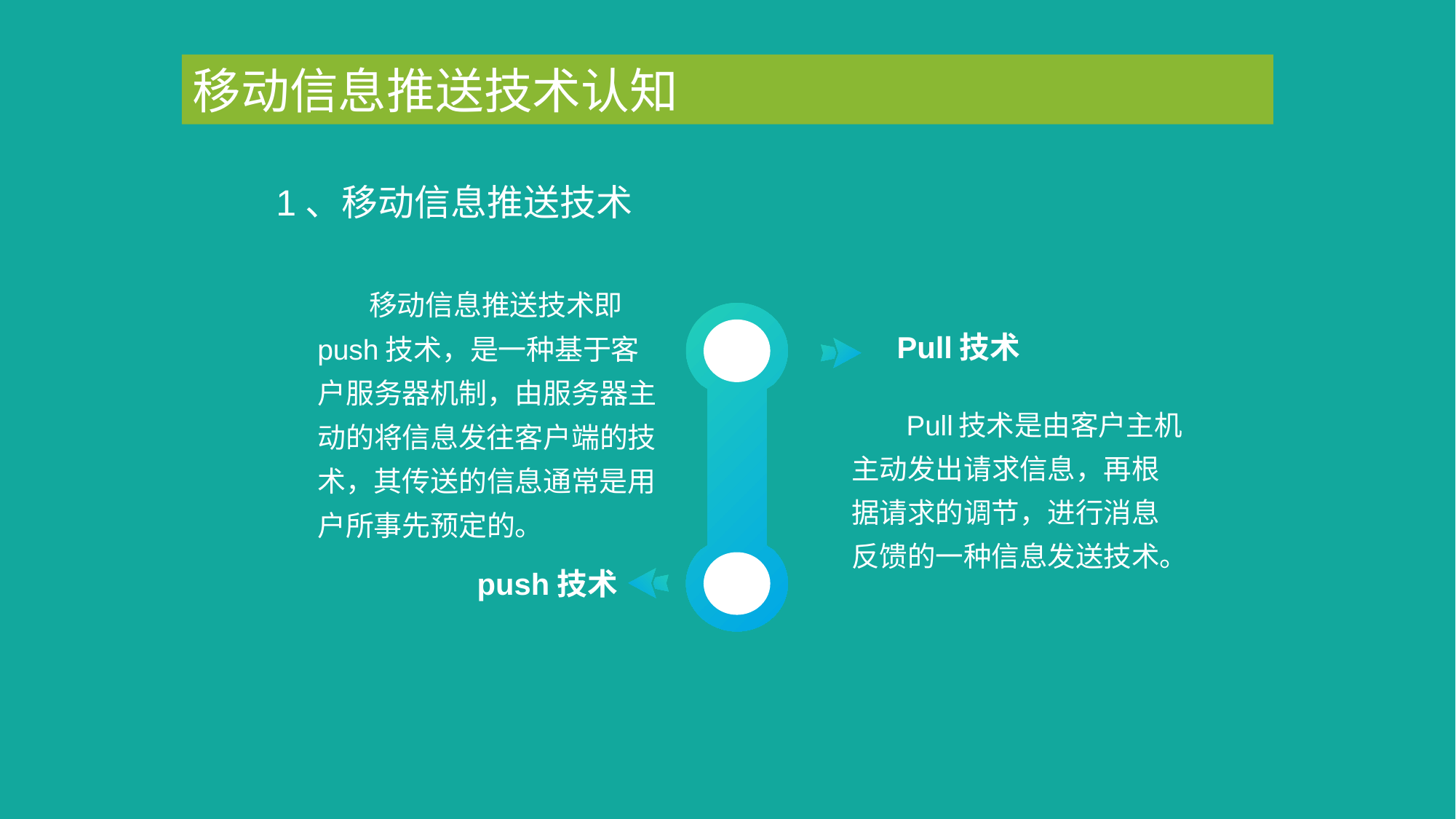

移动信息推送技术认知
1、移动信息推送技术
       移动信息推送技术即push技术，是一种基于客户服务器机制，由服务器主动的将信息发往客户端的技术，其传送的信息通常是用户所事先预定的。

Pull技术

       Pull技术是由客户主机主动发出请求信息，再根据请求的调节，进行消息反馈的一种信息发送技术。

push技术